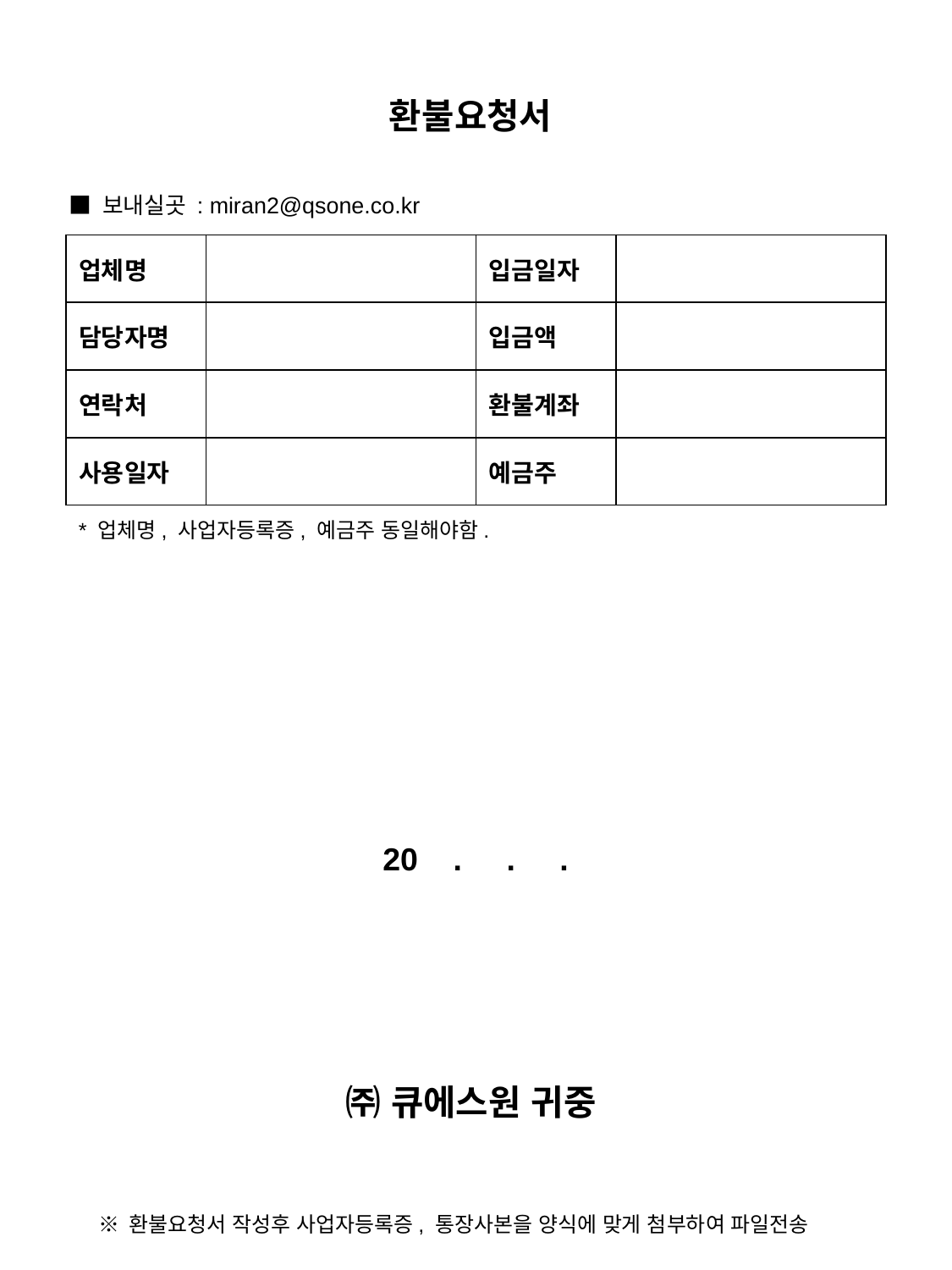

# 환불요청서
■ 보내실곳 : miran2@qsone.co.kr
| 업체명 |  | 입금일자 |  |
| --- | --- | --- | --- |
| 담당자명 |  | 입금액 |  |
| 연락처 |  | 환불계좌 |  |
| 사용일자 |  | 예금주 |  |
* 업체명, 사업자등록증, 예금주 동일해야함.

20    .     .     .

㈜ 큐에스원 귀중
※ 환불요청서 작성후 사업자등록증, 통장사본을 양식에 맞게 첨부하여 파일전송